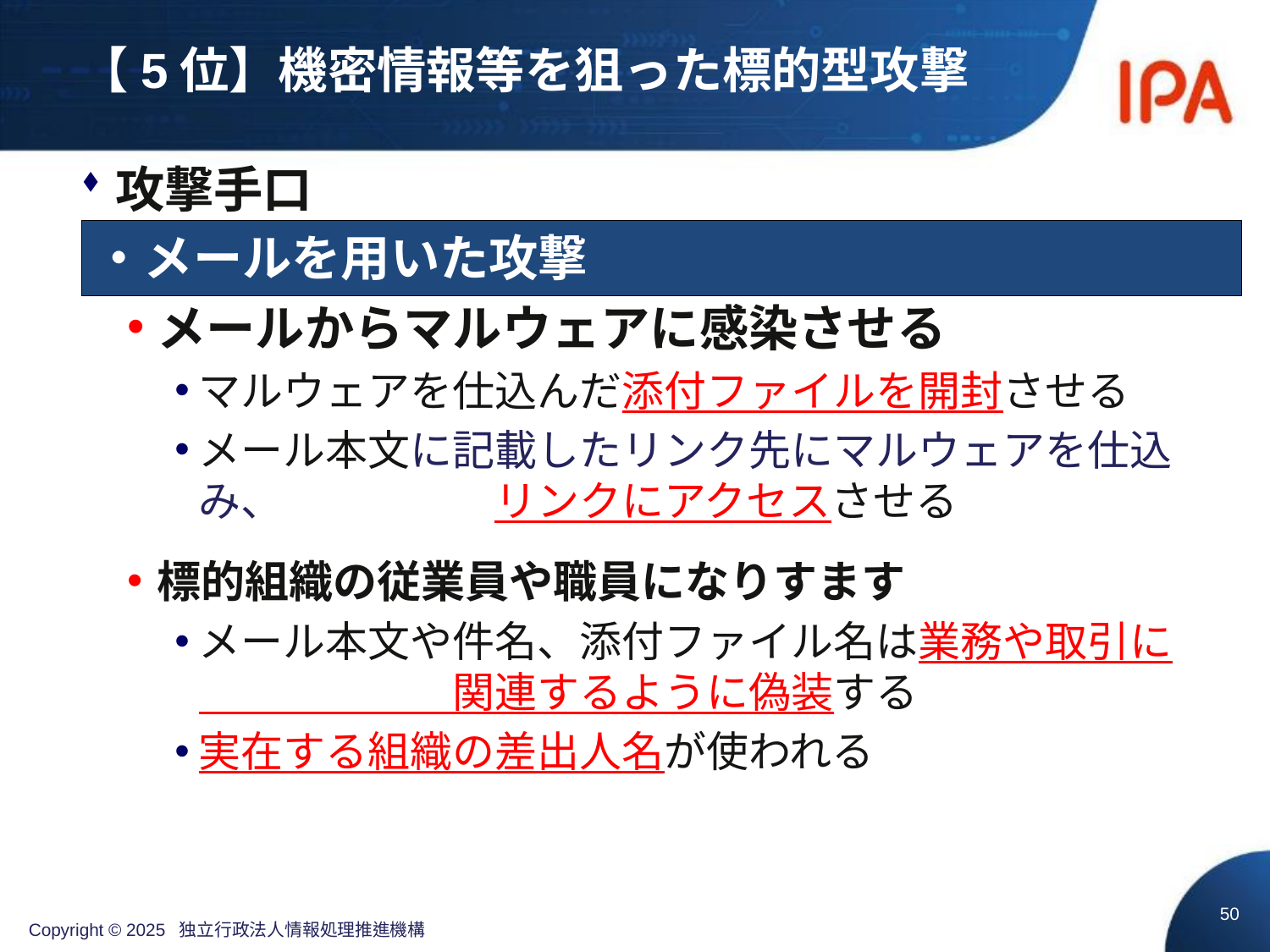

# 【5位】機密情報等を狙った標的型攻撃
攻撃手口

メールからマルウェアに感染させる
マルウェアを仕込んだ添付ファイルを開封させる
メール本文に記載したリンク先にマルウェアを仕込み、　　　　　リンクにアクセスさせる

標的組織の従業員や職員になりすます
メール本文や件名、添付ファイル名は業務や取引に　　　　　　関連するように偽装する
実在する組織の差出人名が使われる
・メールを用いた攻撃
50
Copyright © 2025  独立行政法人情報処理推進機構